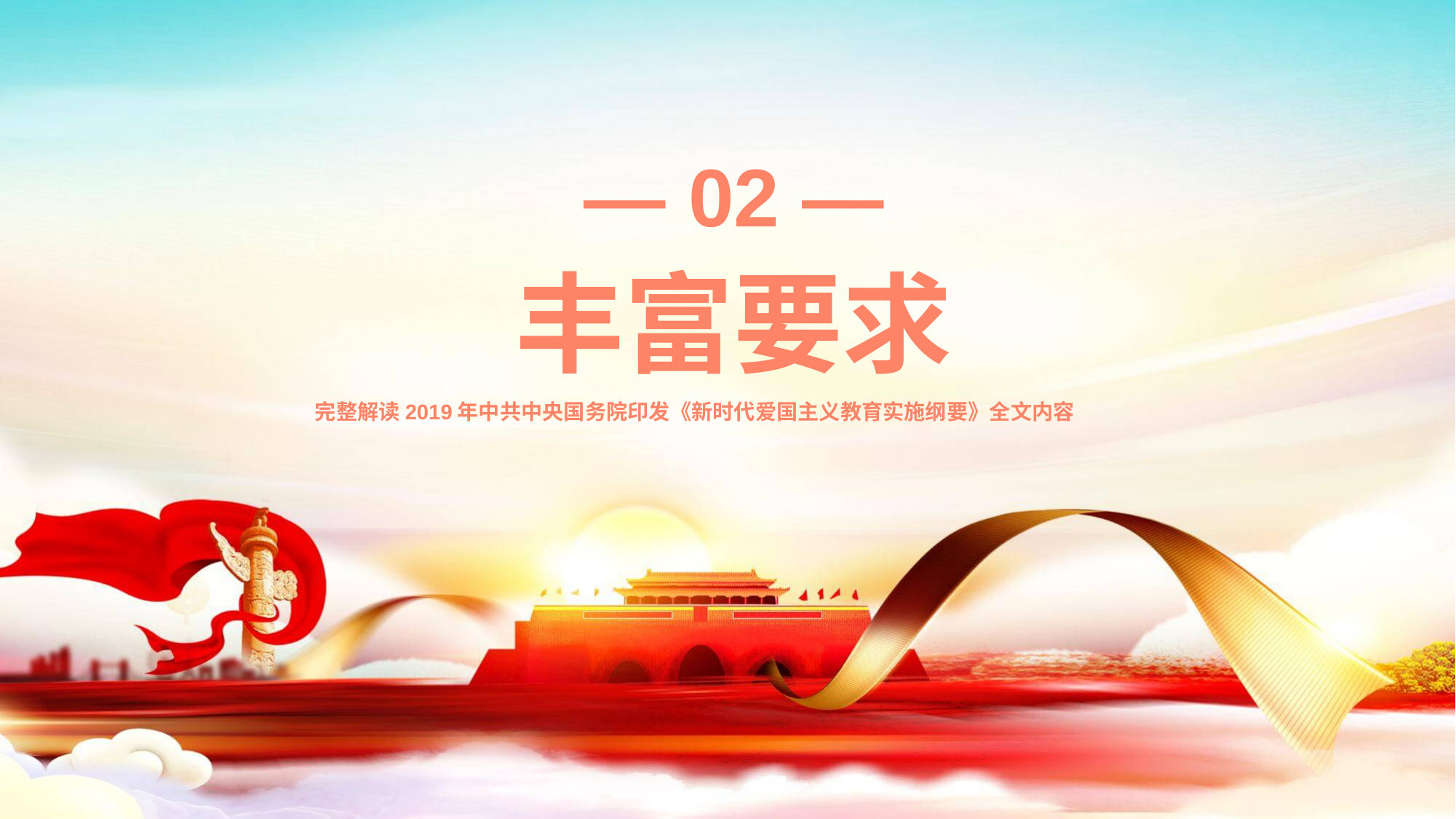

— 02 —
丰富要求
完整解读2019年中共中央国务院印发《新时代爱国主义教育实施纲要》全文内容